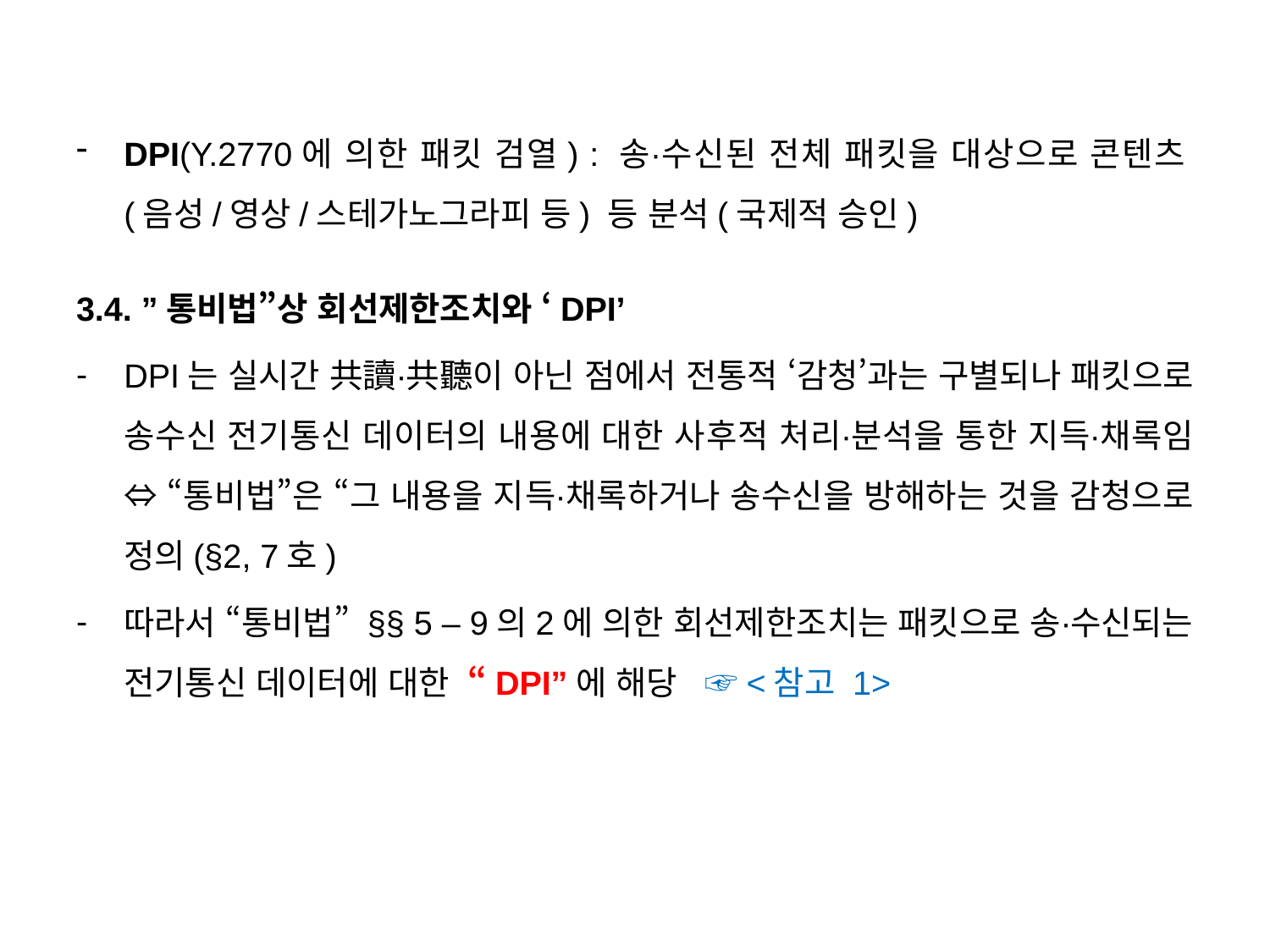

DPI(Y.2770에 의한 패킷 검열) : 송∙수신된 전체 패킷을 대상으로 콘텐츠(음성/영상/스테가노그라피 등) 등 분석(국제적 승인)

3.4. ”통비법”상 회선제한조치와 ‘DPI’
DPI는 실시간 共讀∙共聽이 아닌 점에서 전통적 ‘감청’과는 구별되나 패킷으로 송수신 전기통신 데이터의 내용에 대한 사후적 처리∙분석을 통한 지득∙채록임 ⇔ “통비법”은 “그 내용을 지득∙채록하거나 송수신을 방해하는 것을 감청으로 정의(§2, 7호)
따라서 “통비법” §§ 5 – 9의2에 의한 회선제한조치는 패킷으로 송∙수신되는 전기통신 데이터에 대한  “DPI”에 해당   ☞<참고 1>